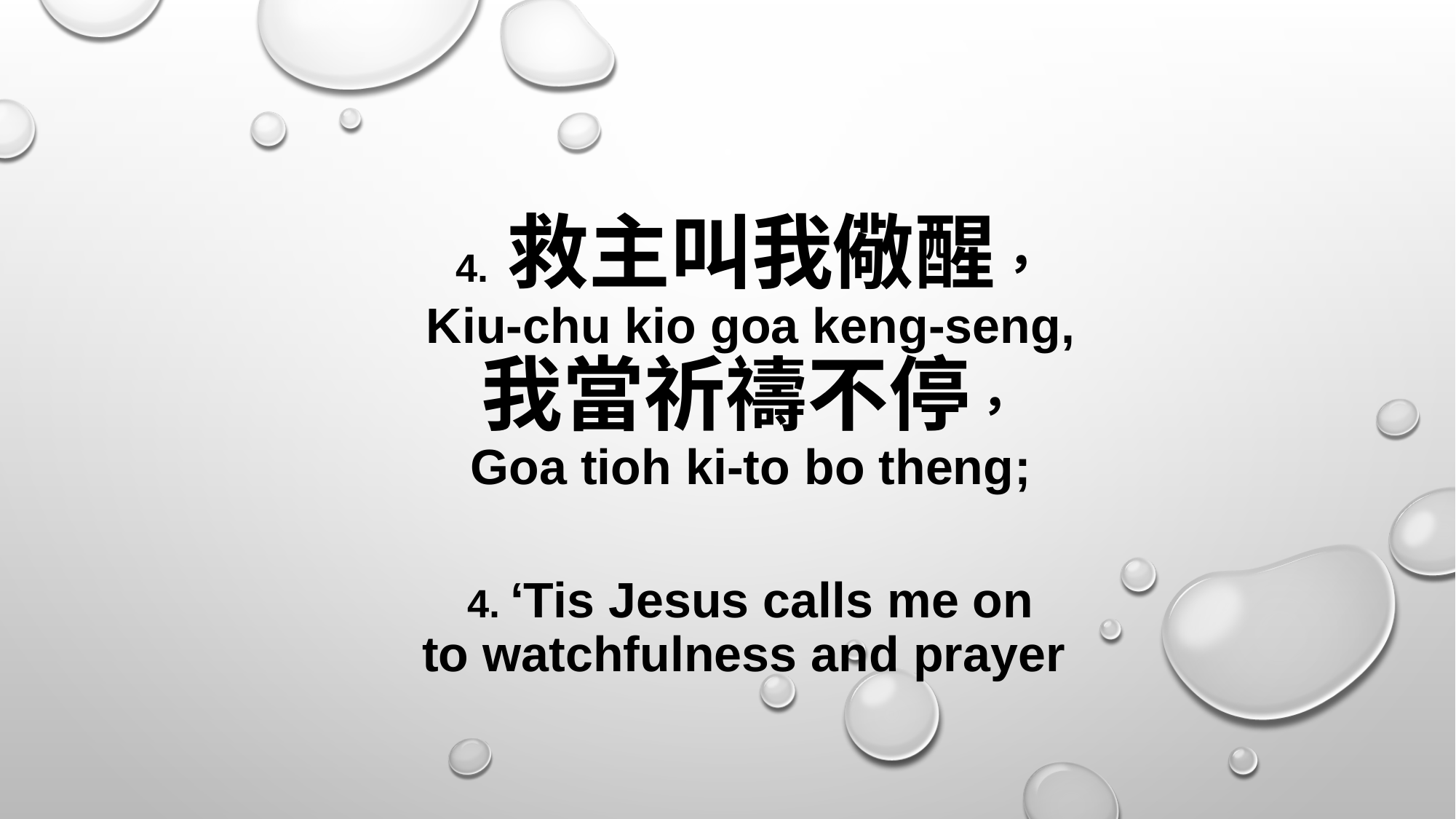

# 4. 救主叫我儆醒， Kiu-chu kio goa keng-seng, 我當祈禱不停， Goa tioh ki-to bo theng; 4. ‘Tis Jesus calls me on to watchfulness and prayer